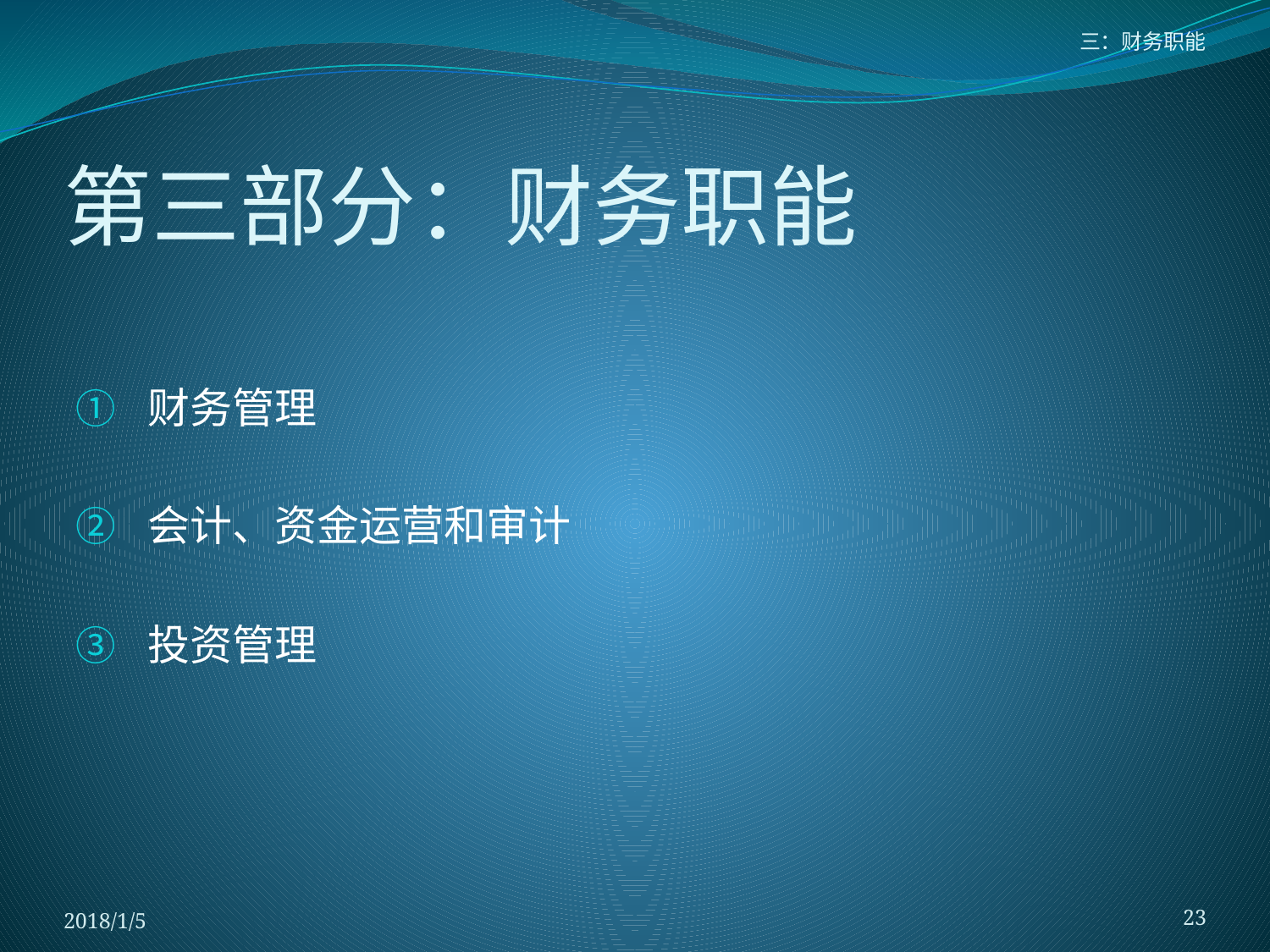

# 三：财务职能
第三部分：财务职能

财务管理

会计、资金运营和审计

投资管理
2018/1/5
23